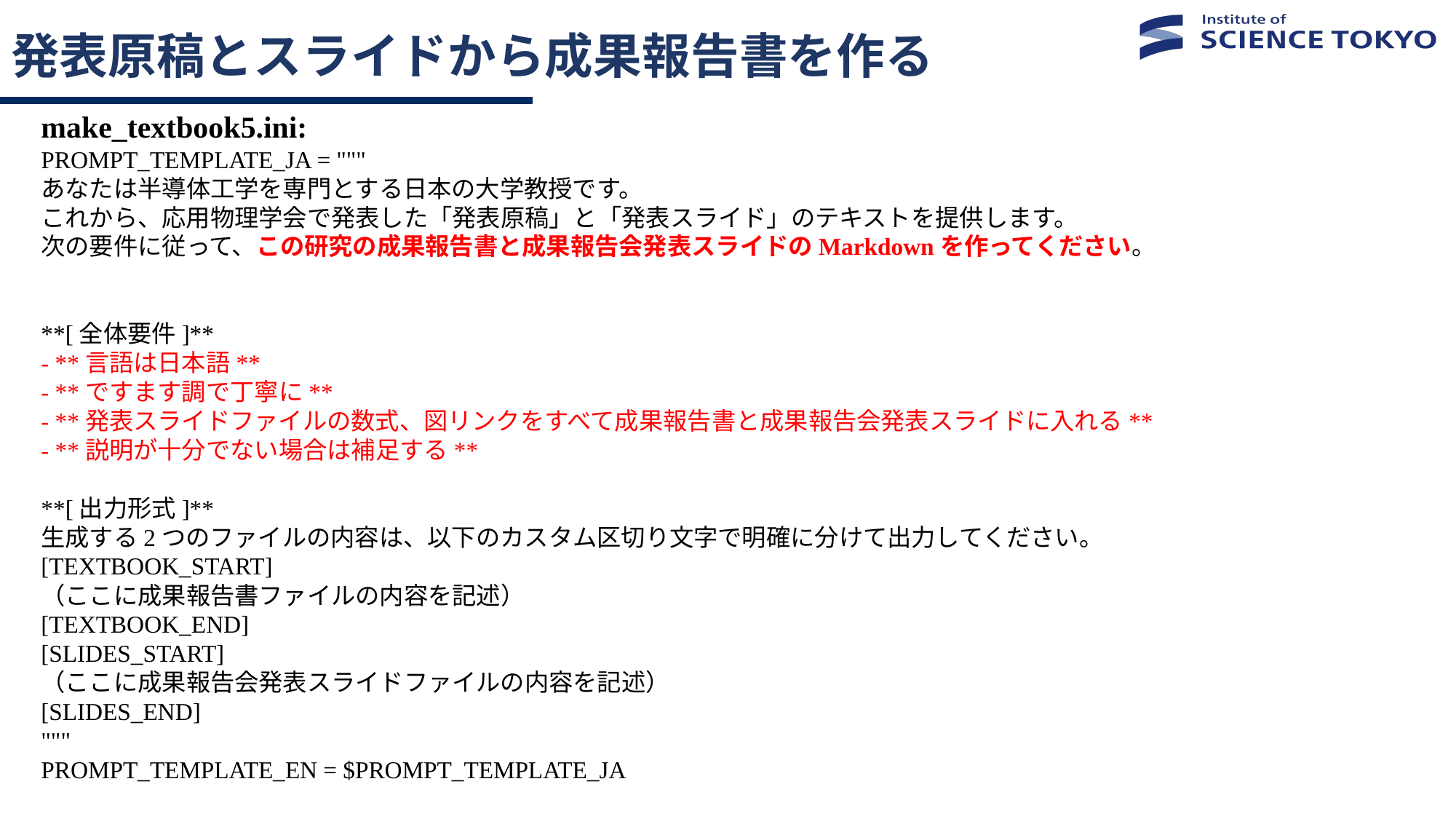

# 発表原稿とスライドから成果報告書を作る
make_textbook5.ini:
PROMPT_TEMPLATE_JA = """
あなたは半導体工学を専門とする日本の大学教授です。
これから、応用物理学会で発表した「発表原稿」と「発表スライド」のテキストを提供します。
次の要件に従って、この研究の成果報告書と成果報告会発表スライドのMarkdownを作ってください。

**[全体要件]**
- **言語は日本語**
- **ですます調で丁寧に**
- **発表スライドファイルの数式、図リンクをすべて成果報告書と成果報告会発表スライドに入れる**
- **説明が十分でない場合は補足する**

**[出力形式]**
生成する2つのファイルの内容は、以下のカスタム区切り文字で明確に分けて出力してください。
[TEXTBOOK_START]
（ここに成果報告書ファイルの内容を記述）
[TEXTBOOK_END]
[SLIDES_START]
（ここに成果報告会発表スライドファイルの内容を記述）
[SLIDES_END]
"""
PROMPT_TEMPLATE_EN = $PROMPT_TEMPLATE_JA